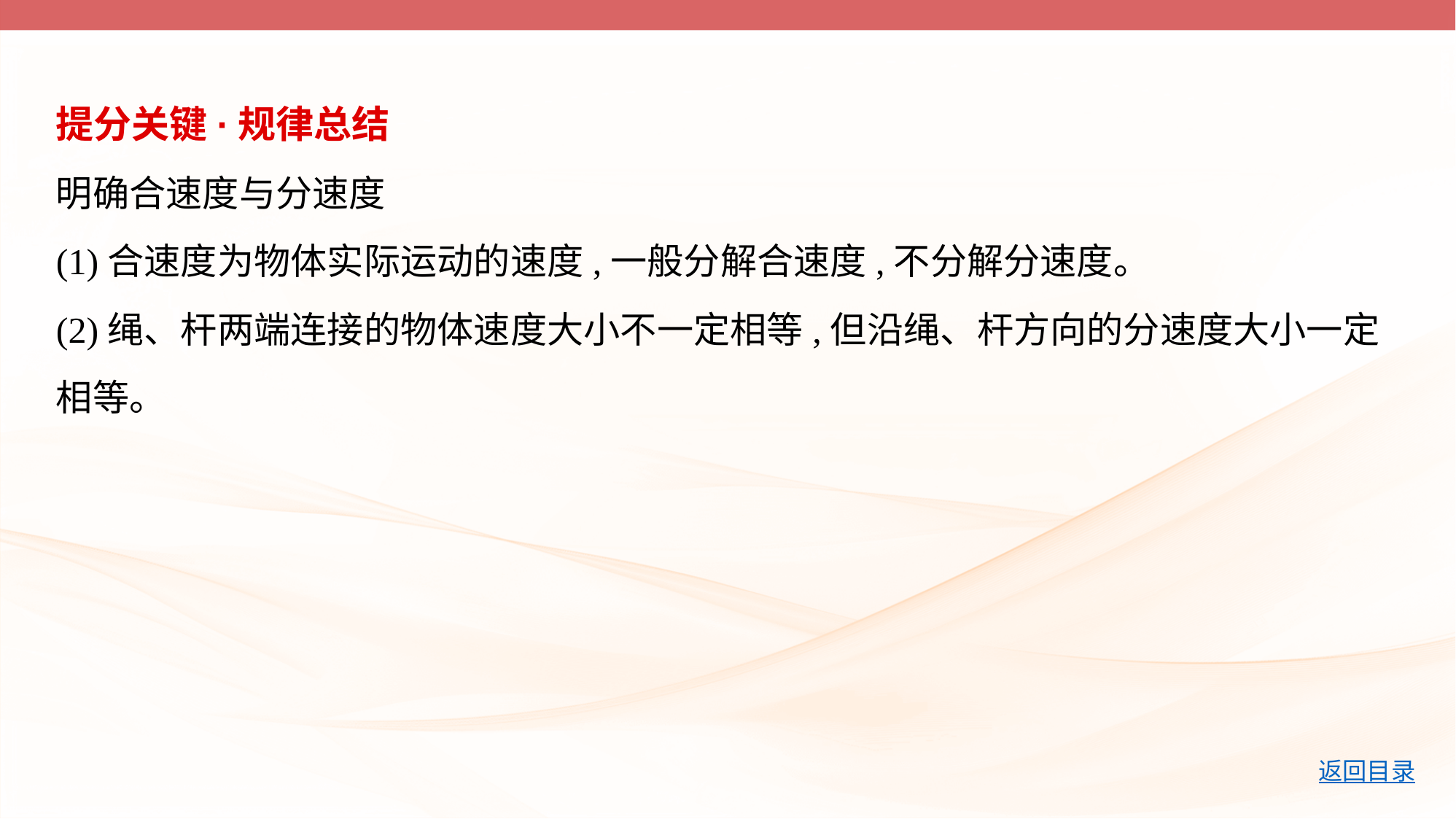

提分关键·规律总结
明确合速度与分速度
(1)合速度为物体实际运动的速度,一般分解合速度,不分解分速度。
(2)绳、杆两端连接的物体速度大小不一定相等,但沿绳、杆方向的分速度大小一定
相等。